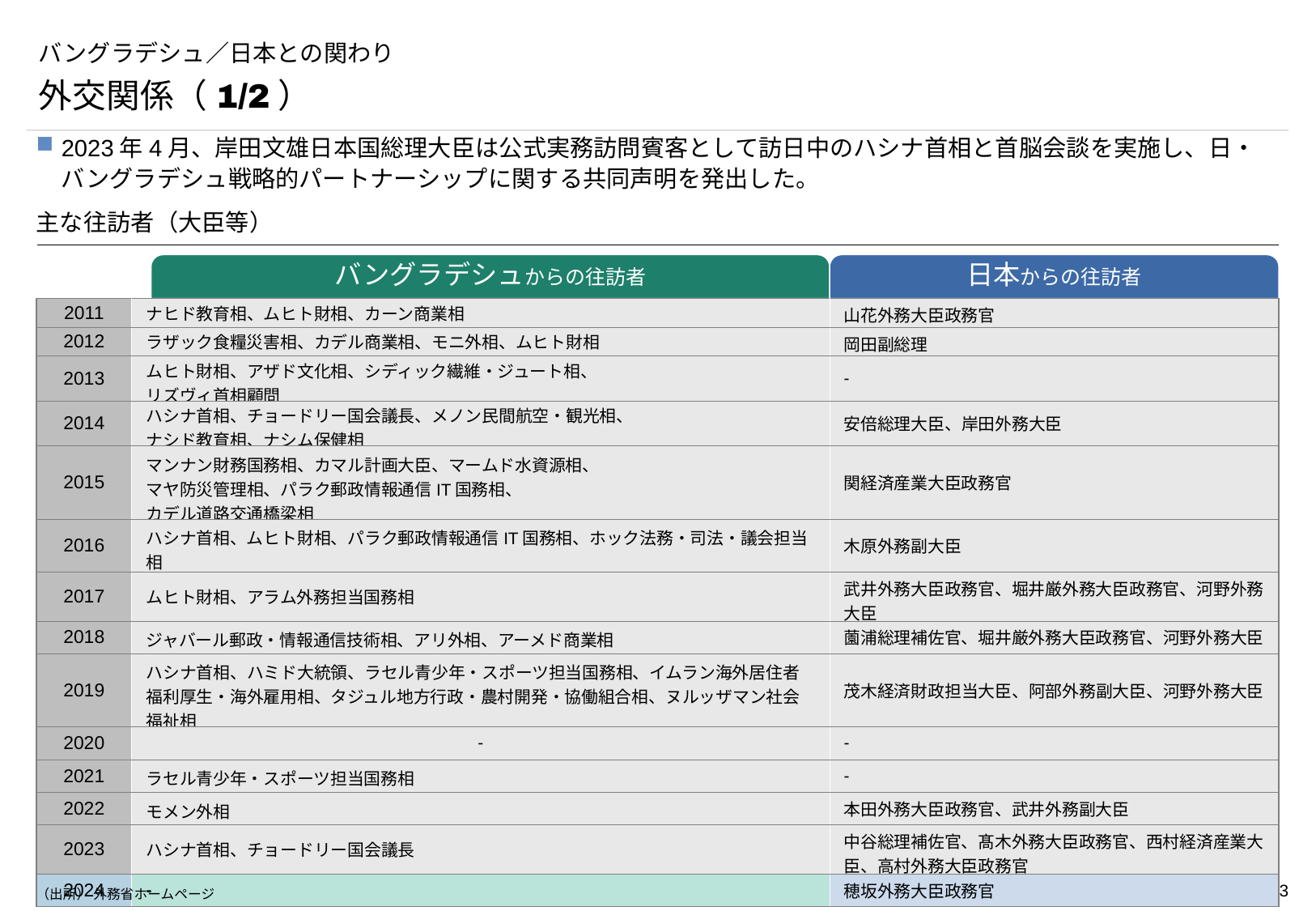

# バングラデシュ／日本との関わり
外交関係（1/2）
2023年4月、岸田文雄日本国総理大臣は公式実務訪問賓客として訪日中のハシナ首相と首脳会談を実施し、日・バングラデシュ戦略的パートナーシップに関する共同声明を発出した。
主な往訪者（大臣等）
バングラデシュからの往訪者
日本からの往訪者
| 2011 | ナヒド教育相、ムヒト財相、カーン商業相 | 山花外務大臣政務官 |
| --- | --- | --- |
| 2012 | ラザック食糧災害相、カデル商業相、モニ外相、ムヒト財相 | 岡田副総理 |
| 2013 | ムヒト財相、アザド文化相、シディック繊維・ジュート相、 リズヴィ首相顧問 | - |
| 2014 | ハシナ首相、チョードリー国会議長、メノン民間航空・観光相、 ナシド教育相、ナシム保健相 | 安倍総理大臣、岸田外務大臣 |
| 2015 | マンナン財務国務相、カマル計画大臣、マームド水資源相、 マヤ防災管理相、パラク郵政情報通信IT国務相、 カデル道路交通橋梁相 | 関経済産業大臣政務官 |
| 2016 | ハシナ首相、ムヒト財相、パラク郵政情報通信IT国務相、ホック法務・司法・議会担当相 | 木原外務副大臣 |
| 2017 | ムヒト財相、アラム外務担当国務相 | 武井外務大臣政務官、堀井厳外務大臣政務官、河野外務大臣 |
| 2018 | ジャバール郵政・情報通信技術相、アリ外相、アーメド商業相 | 薗浦総理補佐官、堀井厳外務大臣政務官、河野外務大臣 |
| 2019 | ハシナ首相、ハミド大統領、ラセル青少年・スポーツ担当国務相、イムラン海外居住者福利厚生・海外雇用相、タジュル地方行政・農村開発・協働組合相、ヌルッザマン社会福祉相 | 茂木経済財政担当大臣、阿部外務副大臣、河野外務大臣 |
| 2020 | - | - |
| 2021 | ラセル青少年・スポーツ担当国務相 | - |
| 2022 | モメン外相 | 本田外務大臣政務官、武井外務副大臣 |
| 2023 | ハシナ首相、チョードリー国会議長 | 中谷総理補佐官、髙木外務大臣政務官、西村経済産業大臣、高村外務大臣政務官 |
| 2024 | - | 穂坂外務大臣政務官 |
（出所） 外務省ホームページ